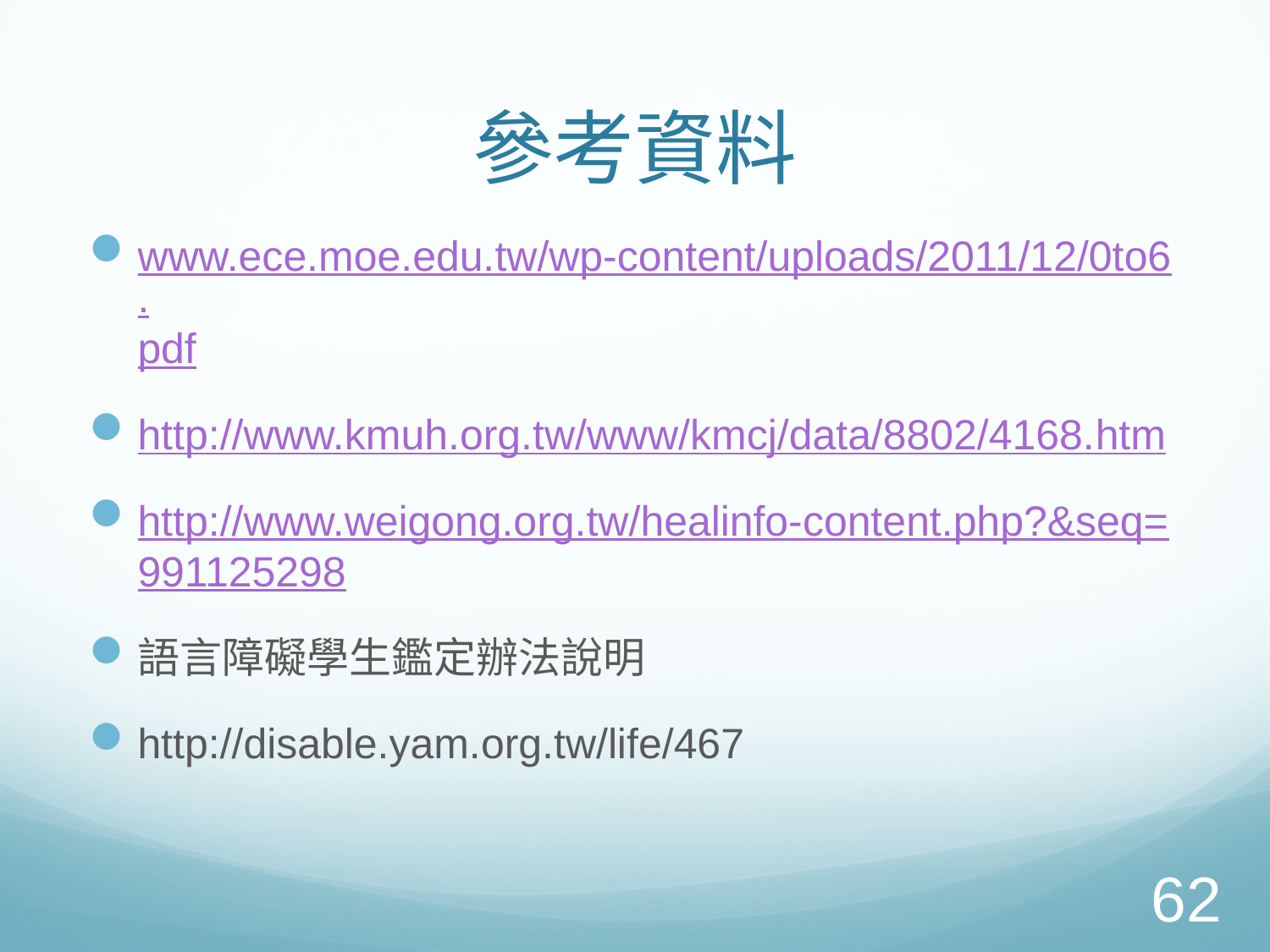

# 參考資料
www.ece.moe.edu.tw/wp-content/uploads/2011/12/0to6.pdf
http://www.kmuh.org.tw/www/kmcj/data/8802/4168.htm
http://www.weigong.org.tw/healinfo-content.php?&seq=991125298
語言障礙學生鑑定辦法說明
http://disable.yam.org.tw/life/467
62